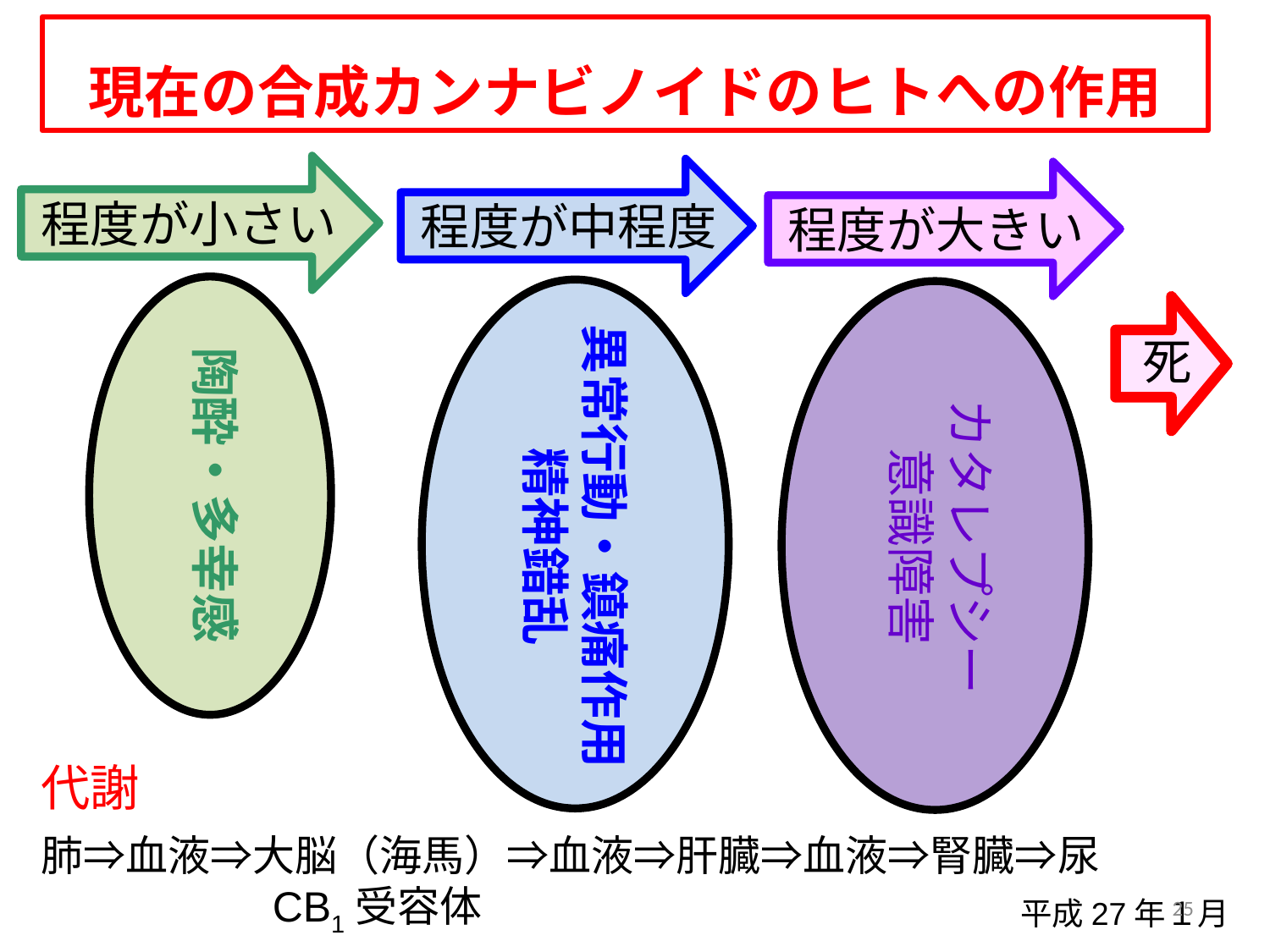

現在の合成カンナビノイドのヒトへの作用

程度が小さい
程度が中程度
程度が大きい

異常行動・鎮痛作用
精神錯乱

死
陶酔・多幸感
カタレプシー
意識障害
代謝
肺⇒血液⇒大脳（海馬）⇒血液⇒肝臓⇒血液⇒腎臓⇒尿
　　　　　 CB1受容体
25
平成27年１月